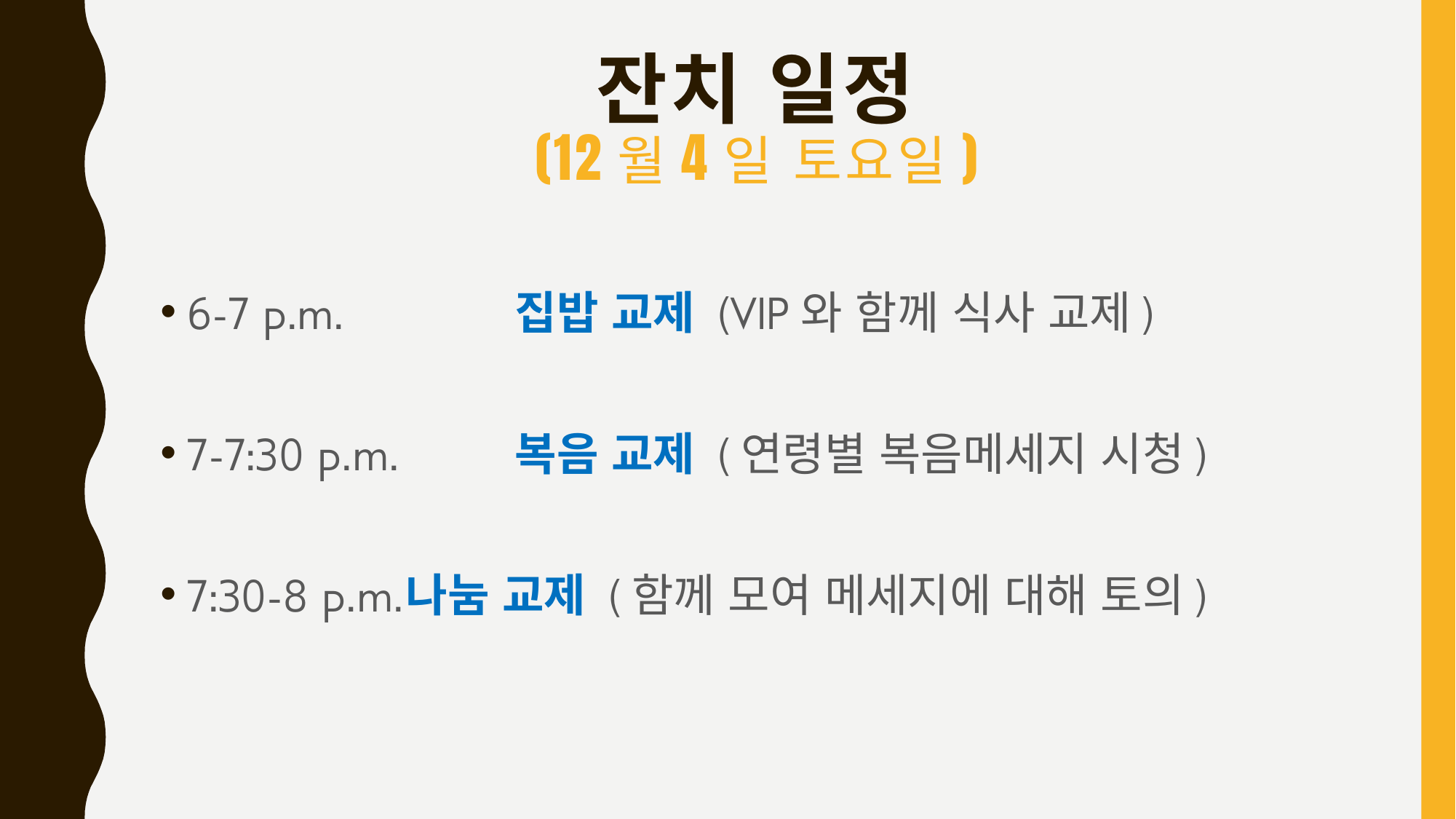

# 잔치 일정 (12월4일 토요일)
6-7 p.m. 		집밥 교제 (VIP와 함께 식사 교제)

7-7:30 p.m. 	복음 교제 (연령별 복음메세지 시청)

7:30-8 p.m.	나눔 교제 (함께 모여 메세지에 대해 토의)